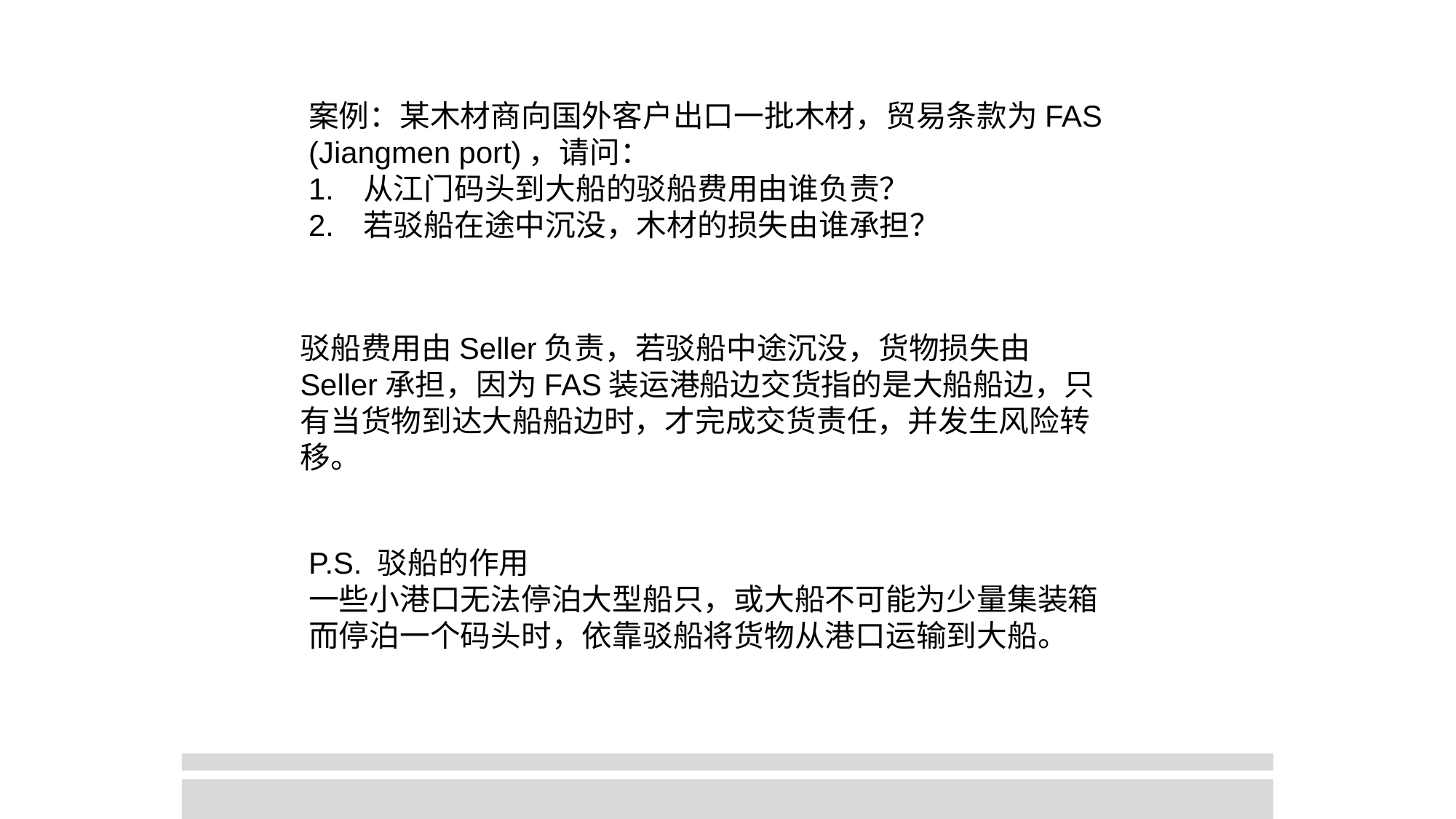

案例：某木材商向国外客户出口一批木材，贸易条款为FAS (Jiangmen port)，请问：
从江门码头到大船的驳船费用由谁负责？
若驳船在途中沉没，木材的损失由谁承担？

驳船费用由Seller负责，若驳船中途沉没，货物损失由Seller承担，因为FAS装运港船边交货指的是大船船边，只有当货物到达大船船边时，才完成交货责任，并发生风险转移。
P.S. 驳船的作用
一些小港口无法停泊大型船只，或大船不可能为少量集装箱而停泊一个码头时，依靠驳船将货物从港口运输到大船。